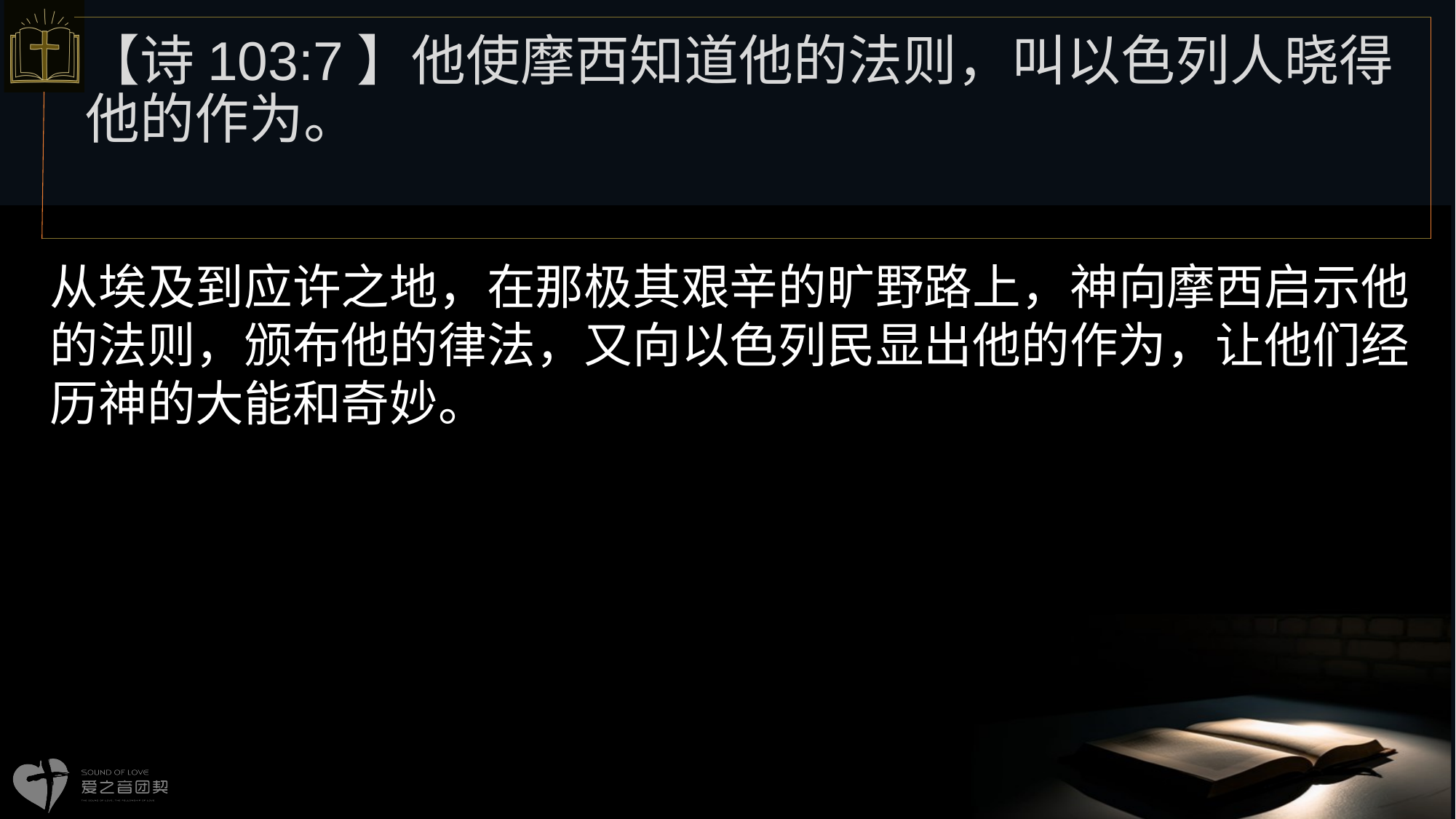

【诗103:7】他使摩西知道他的法则，叫以色列人晓得他的作为。
# 从埃及到应许之地，在那极其艰辛的旷野路上，神向摩西启示他的法则，颁布他的律法，又向以色列民显出他的作为，让他们经历神的大能和奇妙。